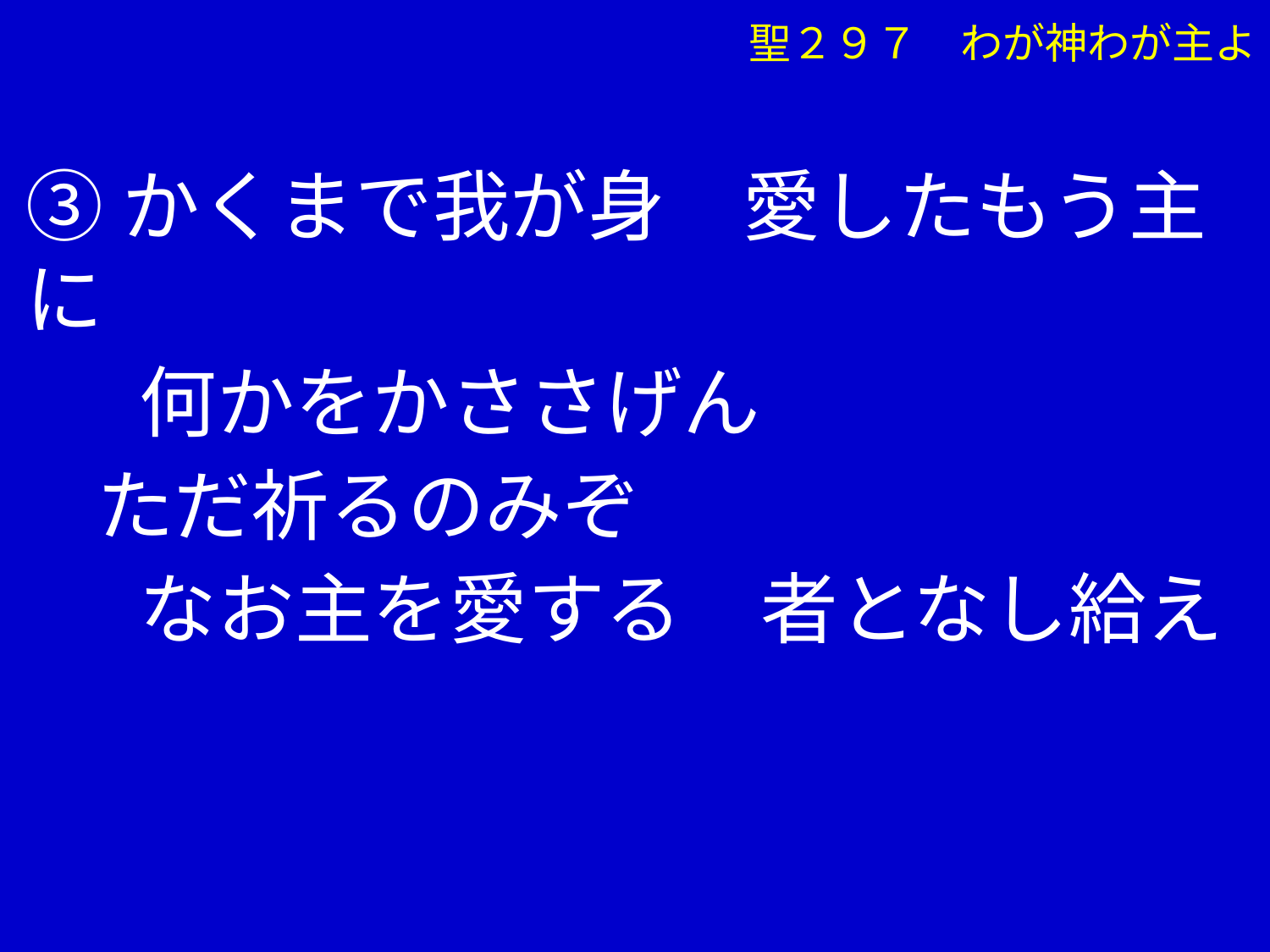

聖２９７　わが神わが主よ

③かくまで我が身　愛したもう主に
 　何かをかささげん
   ただ祈るのみぞ
 　なお主を愛する　者となし給え